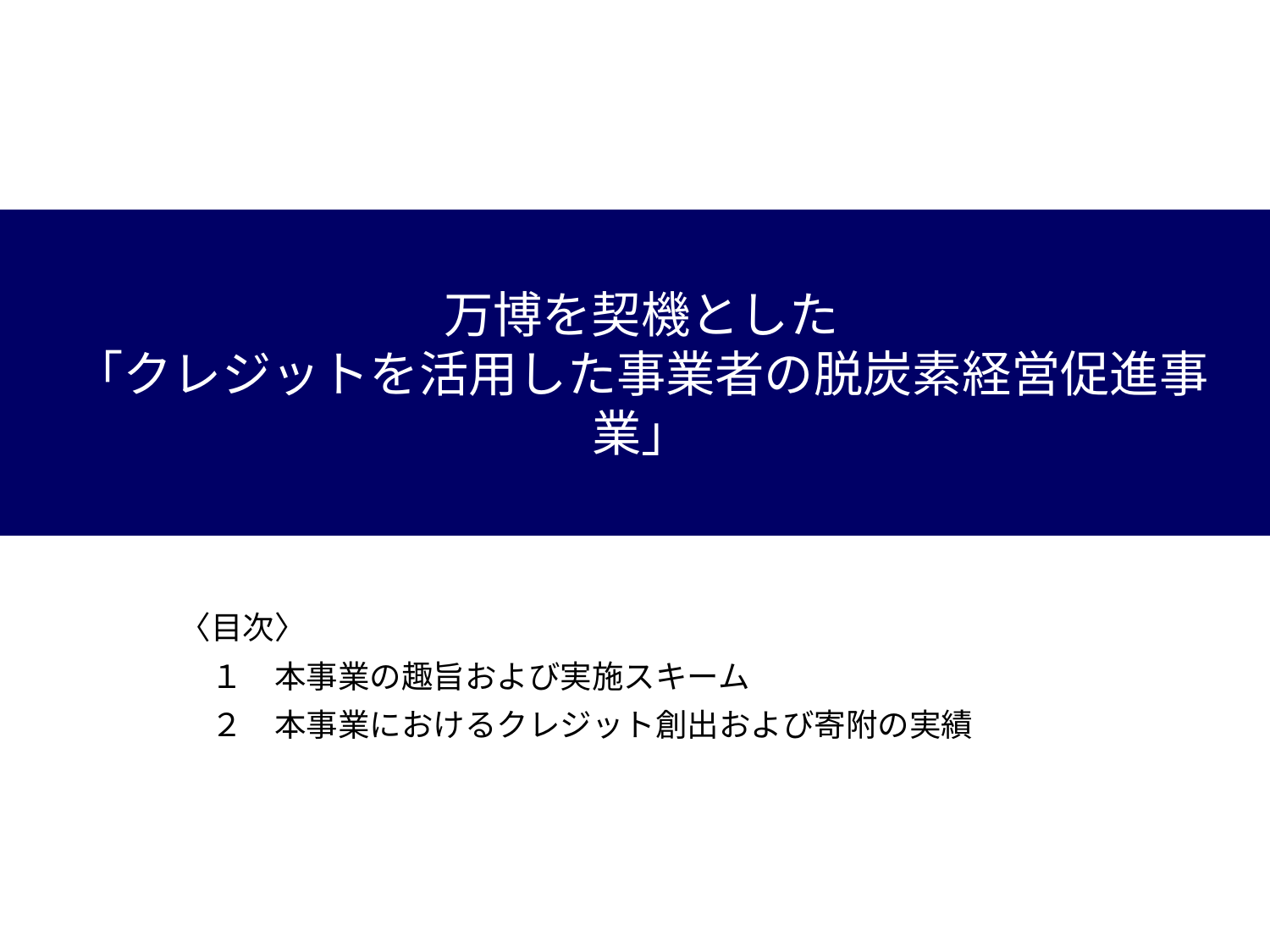

万博を契機とした
「クレジットを活用した事業者の脱炭素経営促進事業」
〈目次〉
　１　本事業の趣旨および実施スキーム
　２　本事業におけるクレジット創出および寄附の実績